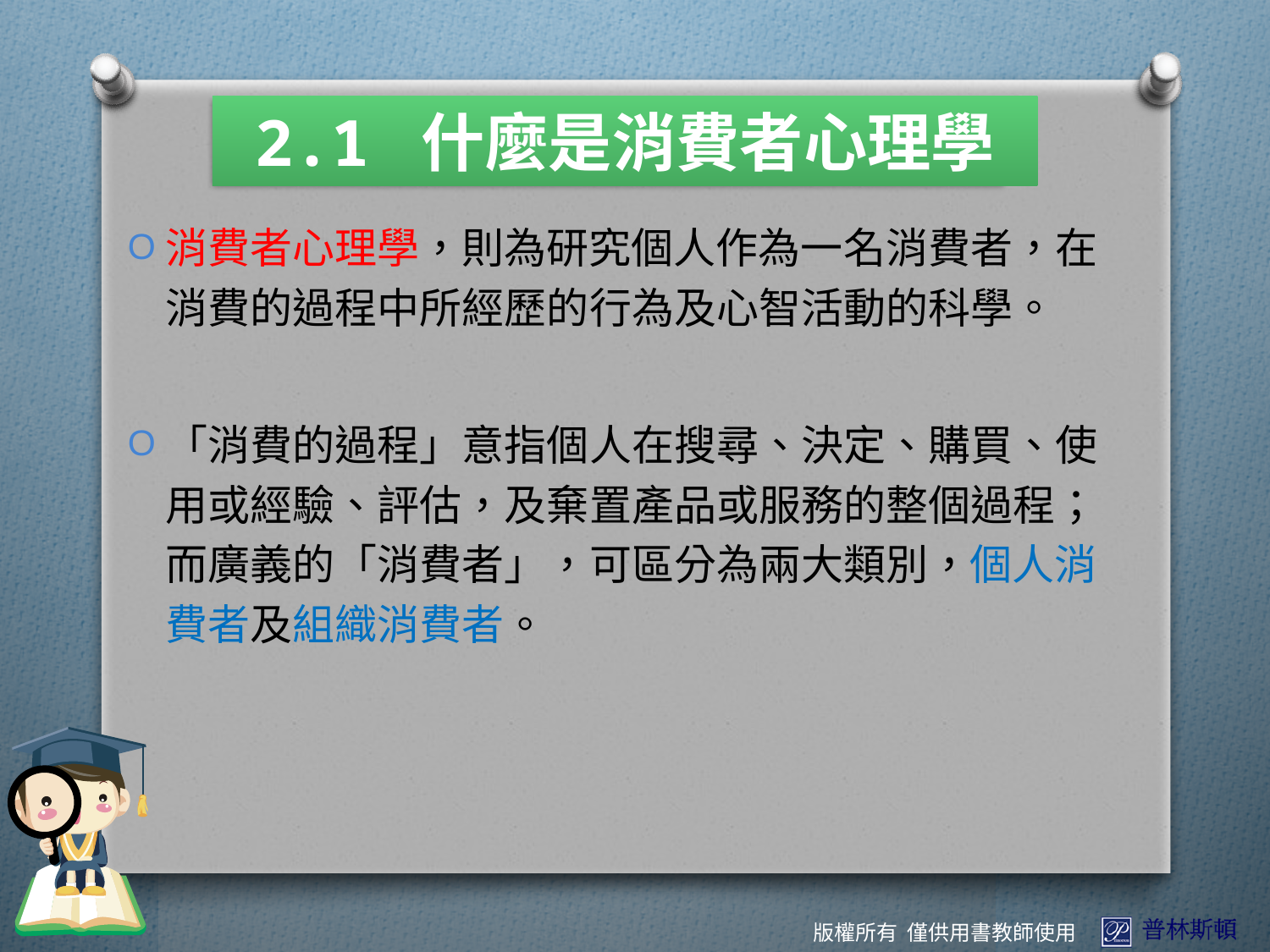

2.1 什麼是消費者心理學
消費者心理學，則為研究個人作為一名消費者，在消費的過程中所經歷的行為及心智活動的科學。

「消費的過程」意指個人在搜尋、決定、購買、使用或經驗、評估，及棄置產品或服務的整個過程；而廣義的「消費者」，可區分為兩大類別，個人消費者及組織消費者。